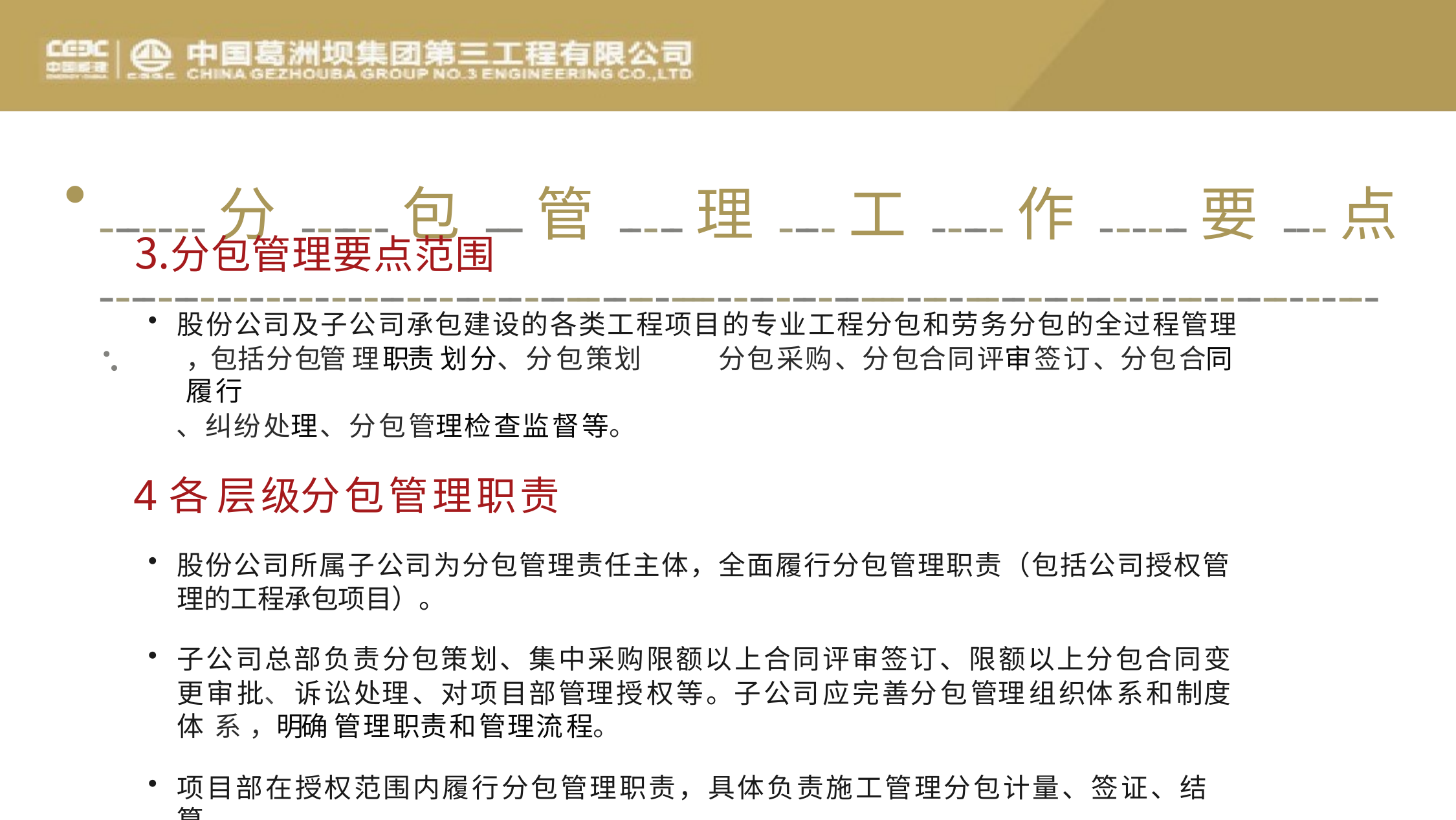

# -------分------包---管-----理----工-----作------要---点 ------------------------------------------------------------------------------------------·.
分包管理要点范围
股份公司及子公司承包建设的各类工程项目的专业工程分包和劳务分包的全过程管理
，包括分包管 理职责 划分、分包策划	分包采购、分包合同评审签订、分包合同履行
、纠纷处理、分包管理检查监督等。

4各层级分包管理职责
股份公司所属子公司为分包管理责任主体，全面履行分包管理职责（包括公司授权管 理的工程承包项目）。

子公司总部负责分包策划、集中采购限额以上合同评审签订、限额以上分包合同变 更审批、诉讼处理、对项目部管理授权等。子公司应完善分包管理组织体系和制度体 系 ，明确 管理职责和管理流程。

项目部在授权范围内履行分包管理职责，具体负责施工管理分包计量、签证、结算
、支付、违约处理等。